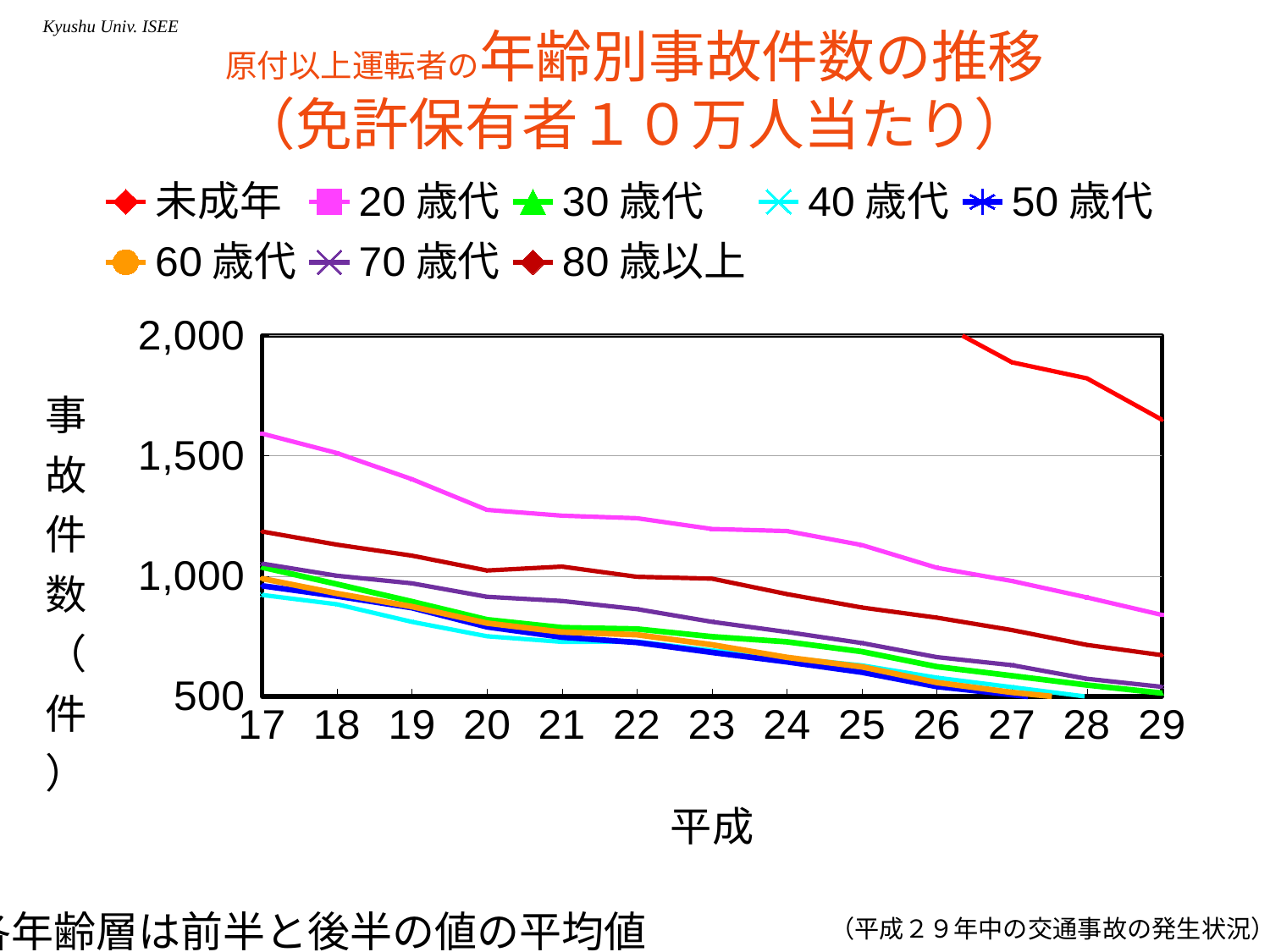

# 原付以上運転者の年齢別事故件数の推移 （免許保有者１０万人当たり）

### Chart

| Category | 未成年 | 20歳代 | 30歳代 | 40歳代 | 50歳代 | 60歳代 | 70歳代 | 80歳以上 |
|---|---|---|---|---|---|---|---|---|
| 17 | 2885.256223004342 | 1592.7353632298818 | 1037.0436298707455 | 921.807602725048 | 959.6423149690437 | 989.7867457201751 | 1051.858523597622 | 1185.3963067638451 |
| 18 | 2755.9944299776093 | 1511.6756993042638 | 966.5639075792968 | 882.8911046779529 | 916.7023502488205 | 927.6788866162557 | 1001.477647532352 | 1130.755207132714 |
| 19 | 2720.8981432073924 | 1402.9495511640794 | 894.1137393278539 | 809.6736359314514 | 868.6659098774569 | 873.2754499243022 | 969.7510592385202 | 1084.8075132018087 |
| 20 | 2506.0173689398007 | 1275.3065777955971 | 818.787807185528 | 749.918436873794 | 788.9506328658808 | 804.357865295367 | 913.9554786843348 | 1023.3630411868207 |
| 21 | 2437.069771771266 | 1251.3572721534763 | 785.9107528194306 | 726.5755307914521 | 746.1836868903172 | 767.1230397346465 | 896.4772004407662 | 1039.5346259986036 |
| 22 | 2381.0454740950145 | 1240.6573135328279 | 780.14499583661 | 727.6499352330442 | 724.1973404040949 | 756.2314349491685 | 862.6225909045925 | 997.1050386196251 |
| 23 | 2296.289201158427 | 1196.0106345645577 | 748.3006282467892 | 691.0659034075688 | 682.8921932059984 | 714.5069231764637 | 809.9148253132039 | 989.3423541847121 |
| 24 | 2272.3308498383203 | 1187.139720902058 | 726.811706011453 | 661.1995436510556 | 643.5103707243588 | 662.1432802009252 | 767.5238119970375 | 925.1810591380734 |
| 25 | 2189.4787810780613 | 1129.0939223800024 | 686.0190001080676 | 628.6251353263672 | 600.3275379804181 | 622.7345412096774 | 721.4726692132394 | 869.4360831038784 |
| 26 | 2057.0055500720055 | 1034.6281303629828 | 623.4417076515558 | 577.7730484395099 | 540.5810925983144 | 557.6316523651547 | 663.062505601928 | 827.2221095565474 |
| 27 | 1888.7977020927372 | 979.5368876542148 | 585.6772609027848 | 538.2958417614198 | 507.19913925949743 | 516.695881686747 | 629.7925114598928 | 775.6524203759451 |
| 28 | 1822.2159678260696 | 911.4184432183052 | 547.1540587300665 | 498.76375894653904 | 473.7332485902515 | 485.3778406838096 | 573.0980054167106 | 713.9407506640247 |
| 29 | 1649.8720150341835 | 838.5663490289485 | 513.5630397153764 | 475.38124361447836 | 448.50325156079634 | 469.9252434348921 | 539.697597881792 | 671.3234879733807 |
※各年齢層は前半と後半の値の平均値
（平成２９年中の交通事故の発生状況）